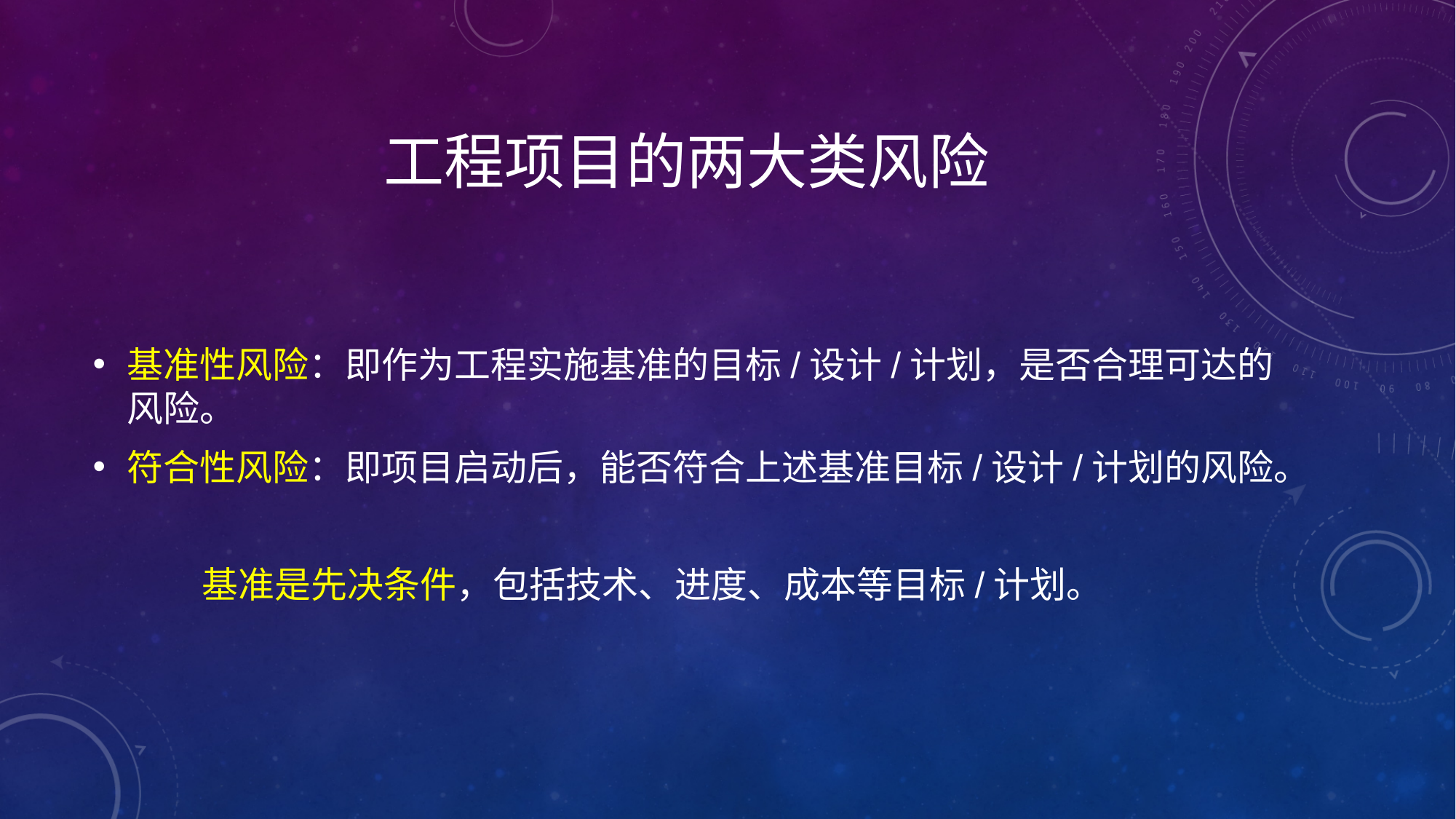

# 工程项目的两大类风险
基准性风险：即作为工程实施基准的目标/设计/计划，是否合理可达的风险。
符合性风险：即项目启动后，能否符合上述基准目标/设计/计划的风险。

	基准是先决条件，包括技术、进度、成本等目标/计划。